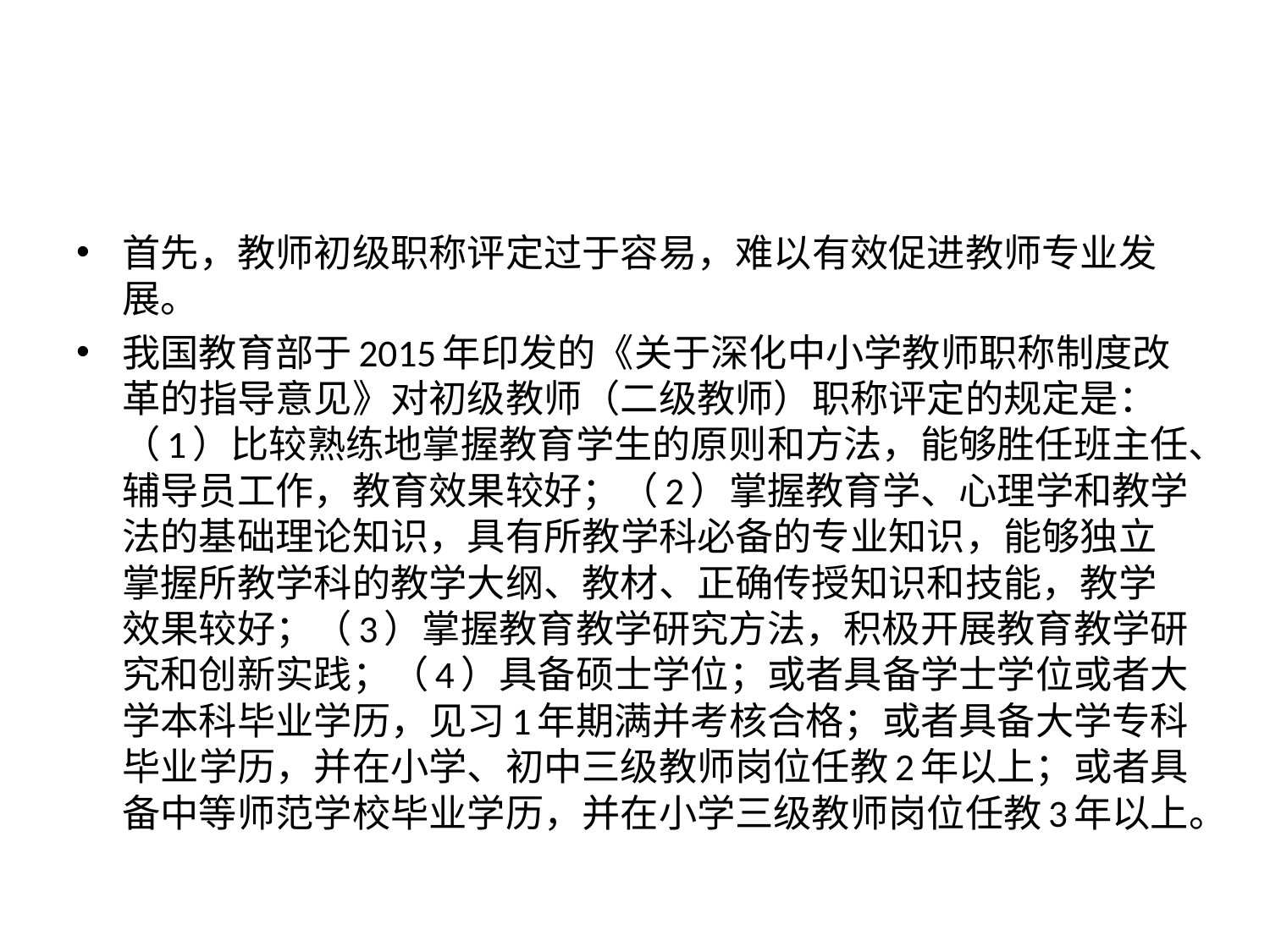

#
首先，教师初级职称评定过于容易，难以有效促进教师专业发展。
我国教育部于2015年印发的《关于深化中小学教师职称制度改革的指导意见》对初级教师（二级教师）职称评定的规定是：（1）比较熟练地掌握教育学生的原则和方法，能够胜任班主任、辅导员工作，教育效果较好；（2）掌握教育学、心理学和教学法的基础理论知识，具有所教学科必备的专业知识，能够独立掌握所教学科的教学大纲、教材、正确传授知识和技能，教学效果较好；（3）掌握教育教学研究方法，积极开展教育教学研究和创新实践；（4）具备硕士学位；或者具备学士学位或者大学本科毕业学历，见习1年期满并考核合格；或者具备大学专科毕业学历，并在小学、初中三级教师岗位任教2年以上；或者具备中等师范学校毕业学历，并在小学三级教师岗位任教3年以上。